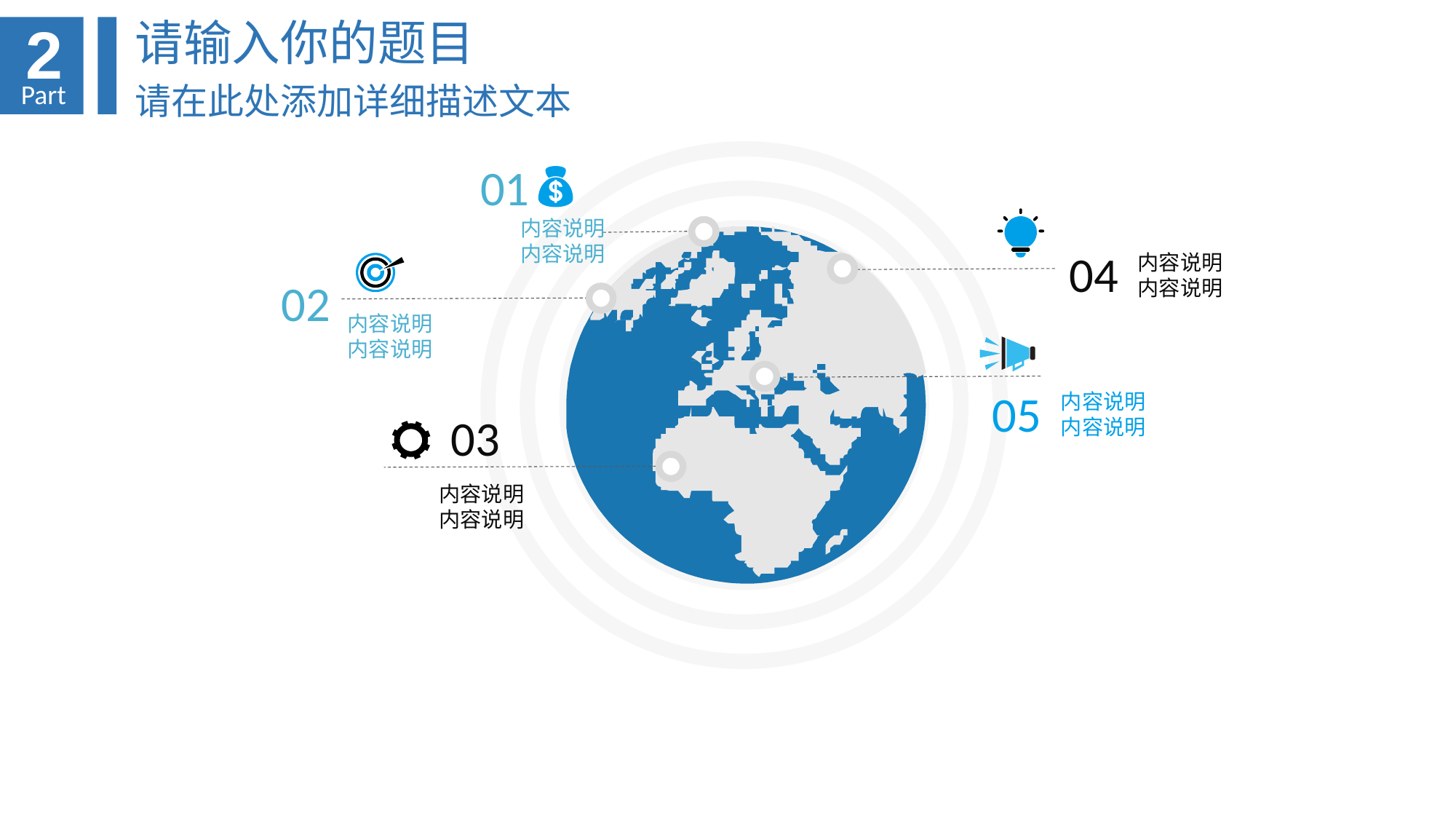

01

内容说明
内容说明

04
内容说明
内容说明

02
内容说明
内容说明

05
内容说明
内容说明

03

内容说明
内容说明